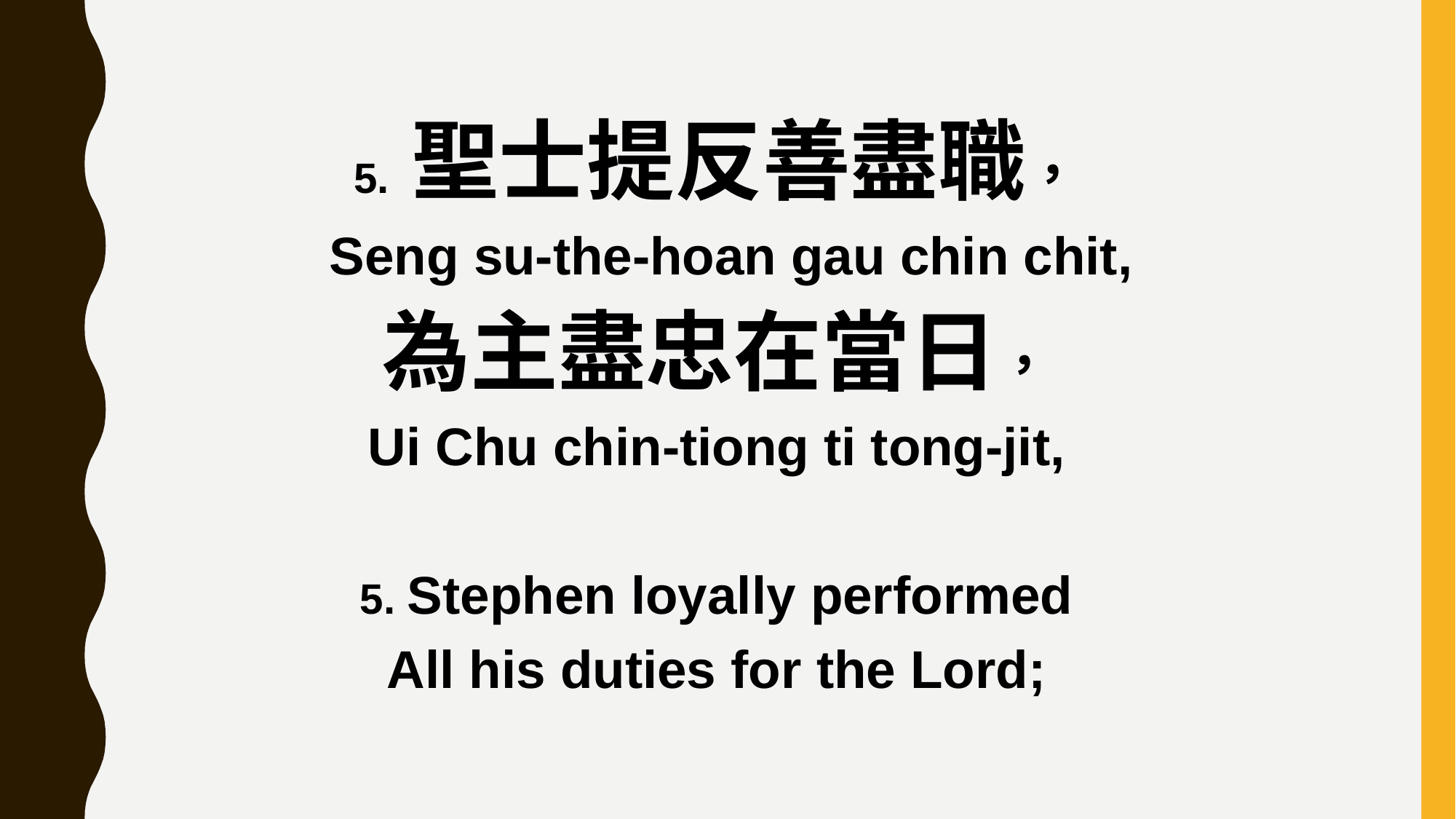

5. 聖士提反善盡職，
  Seng su-the-hoan gau chin chit,
為主盡忠在當日，
Ui Chu chin-tiong ti tong-jit,

5. Stephen loyally performed
All his duties for the Lord;